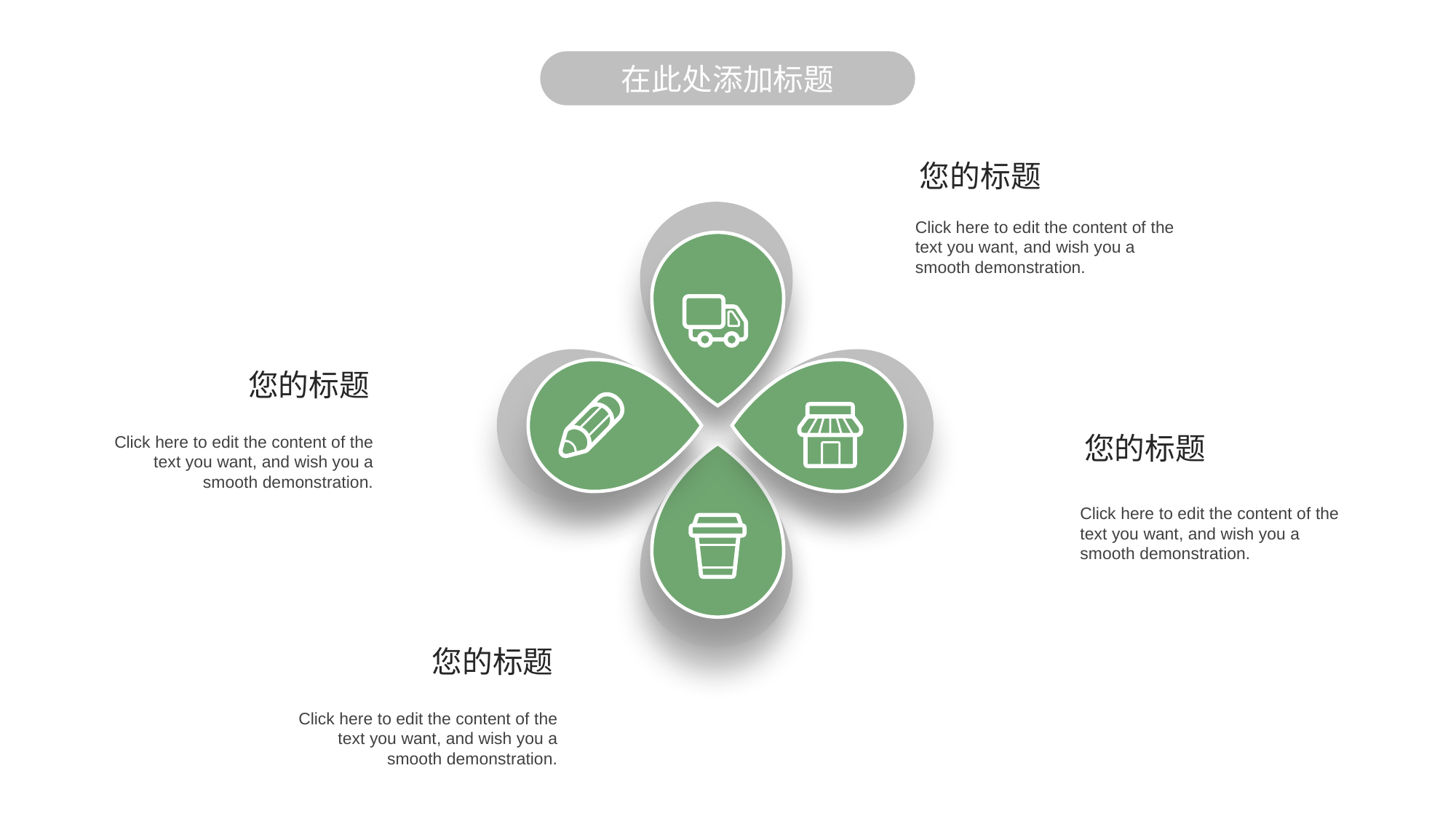

在此处添加标题
您的标题

Click here to edit the content of the text you want, and wish you a smooth demonstration.

您的标题

您的标题
Click here to edit the content of the text you want, and wish you a smooth demonstration.
Click here to edit the content of the text you want, and wish you a smooth demonstration.

您的标题
Click here to edit the content of the text you want, and wish you a smooth demonstration.